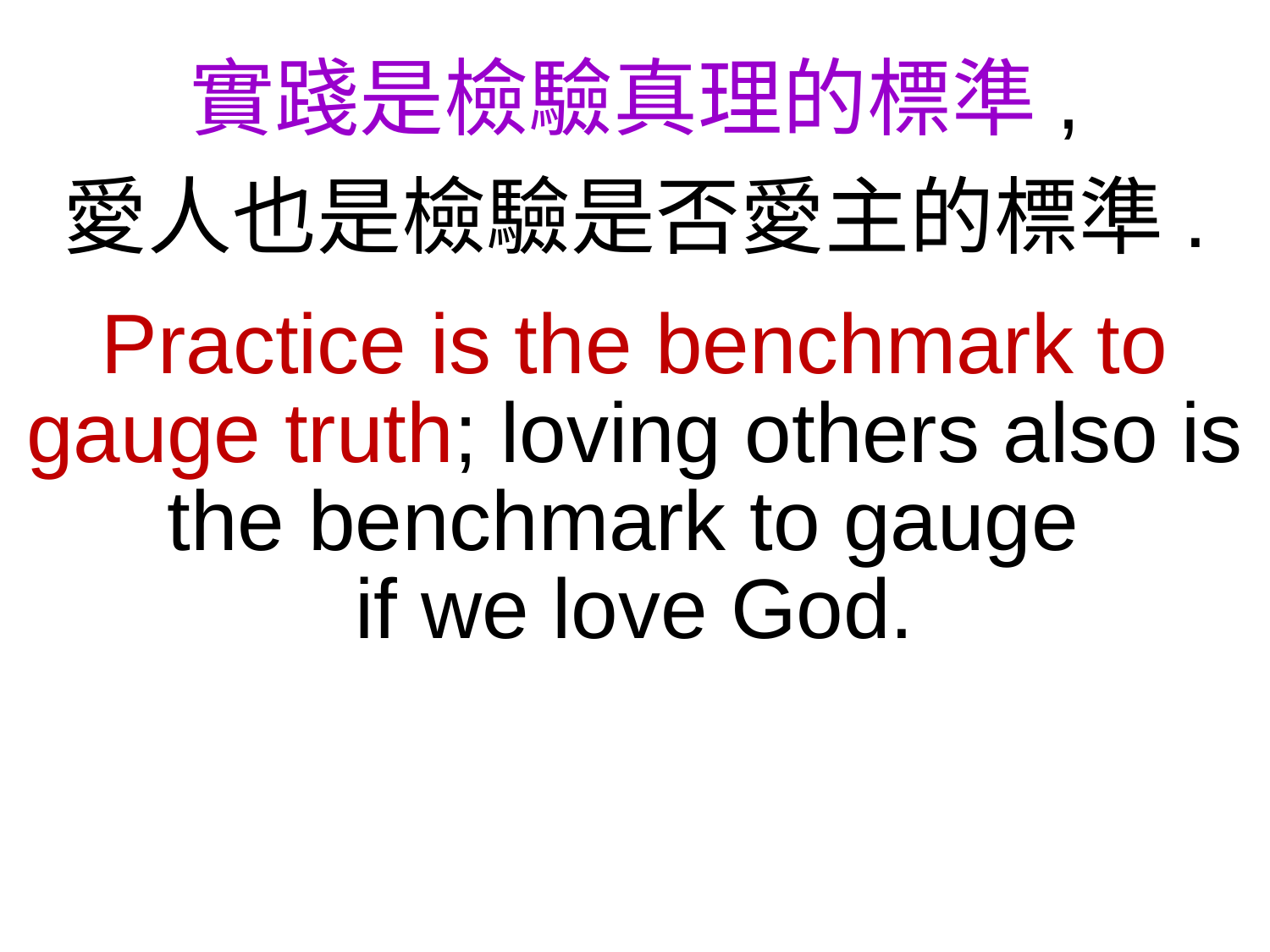

實踐是檢驗真理的標準,
愛人也是檢驗是否愛主的標準.
Practice is the benchmark to gauge truth; loving others also is the benchmark to gauge
if we love God.